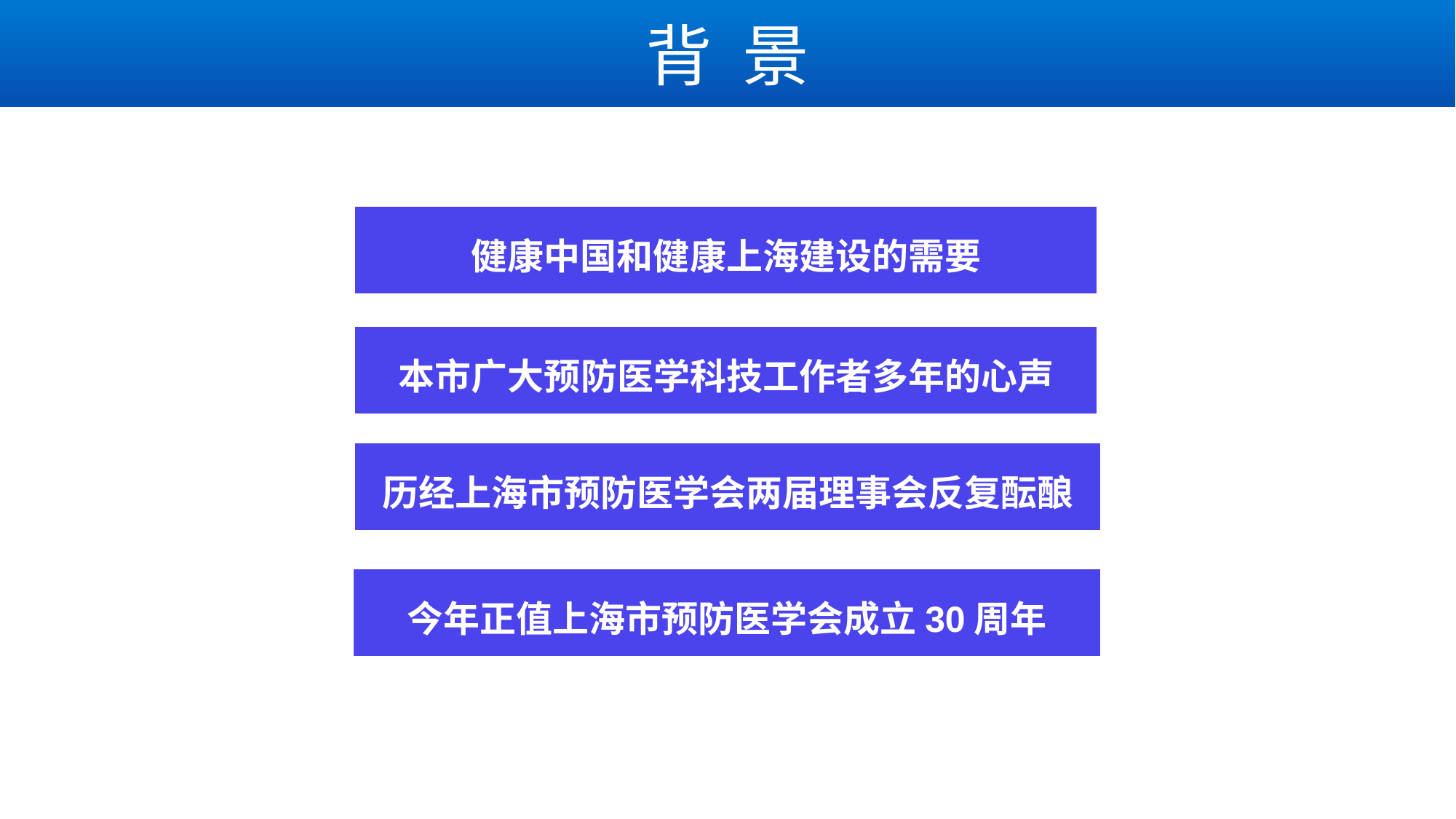

背  景
健康中国和健康上海建设的需要
本市广大预防医学科技工作者多年的心声
历经上海市预防医学会两届理事会反复酝酿
今年正值上海市预防医学会成立30周年